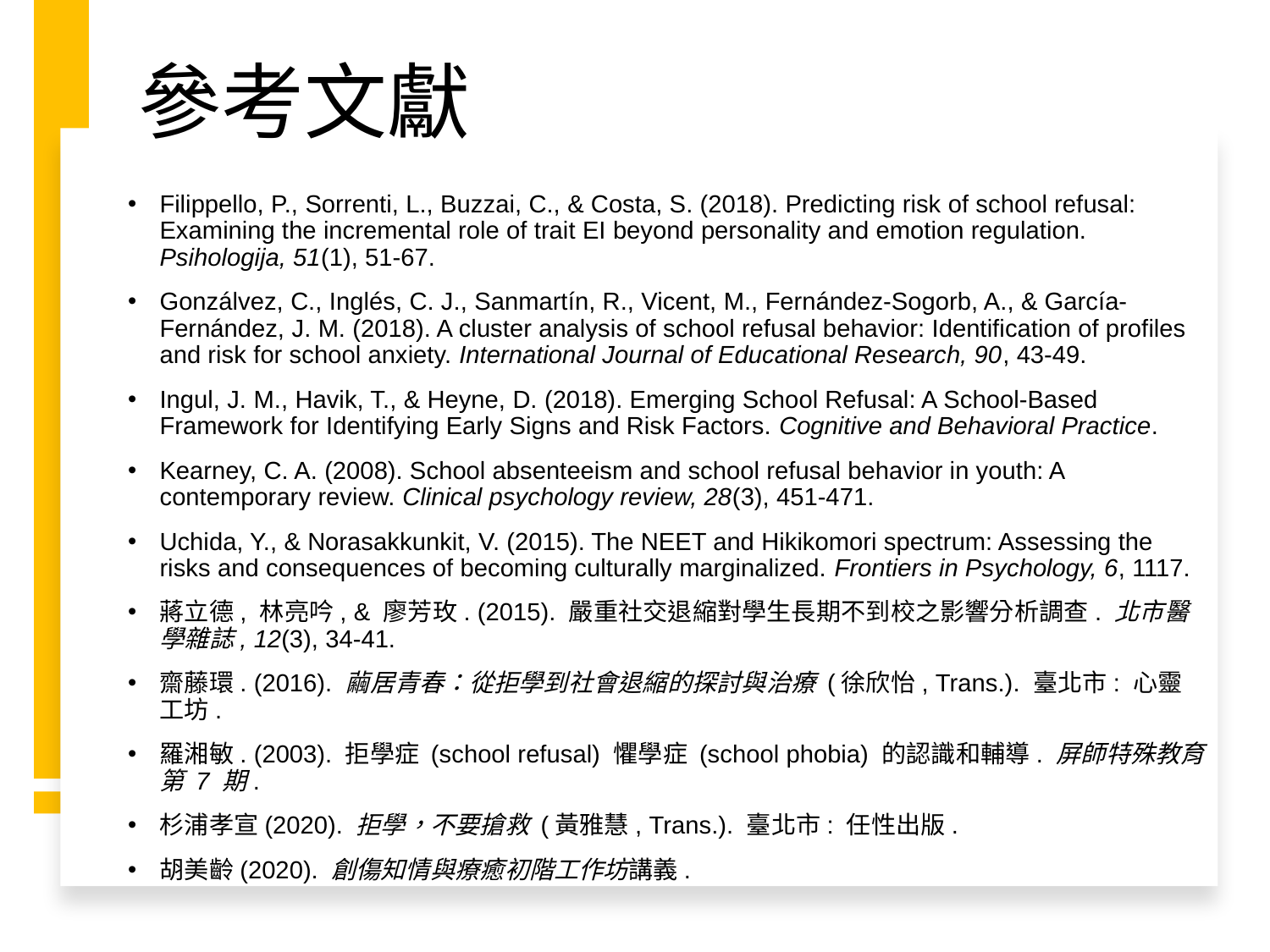

# 參考文獻

Filippello, P., Sorrenti, L., Buzzai, C., & Costa, S. (2018). Predicting risk of school refusal: Examining the incremental role of trait EI beyond personality and emotion regulation. Psihologija, 51(1), 51-67.
Gonzálvez, C., Inglés, C. J., Sanmartín, R., Vicent, M., Fernández-Sogorb, A., & García-Fernández, J. M. (2018). A cluster analysis of school refusal behavior: Identification of profiles and risk for school anxiety. International Journal of Educational Research, 90, 43-49.
Ingul, J. M., Havik, T., & Heyne, D. (2018). Emerging School Refusal: A School-Based Framework for Identifying Early Signs and Risk Factors. Cognitive and Behavioral Practice.
Kearney, C. A. (2008). School absenteeism and school refusal behavior in youth: A contemporary review. Clinical psychology review, 28(3), 451-471.
Uchida, Y., & Norasakkunkit, V. (2015). The NEET and Hikikomori spectrum: Assessing the risks and consequences of becoming culturally marginalized. Frontiers in Psychology, 6, 1117.
蔣立德, 林亮吟, & 廖芳玫. (2015). 嚴重社交退縮對學生長期不到校之影響分析調查. 北市醫學雜誌, 12(3), 34-41.
齋藤環. (2016). 繭居青春：從拒學到社會退縮的探討與治療 (徐欣怡, Trans.). 臺北市: 心靈工坊.
羅湘敏. (2003). 拒學症 (school refusal) 懼學症 (school phobia) 的認識和輔導. 屏師特殊教育第 7 期.
杉浦孝宣(2020). 拒學，不要搶救 (黃雅慧, Trans.). 臺北市: 任性出版.
胡美齡(2020). 創傷知情與療癒初階工作坊講義.